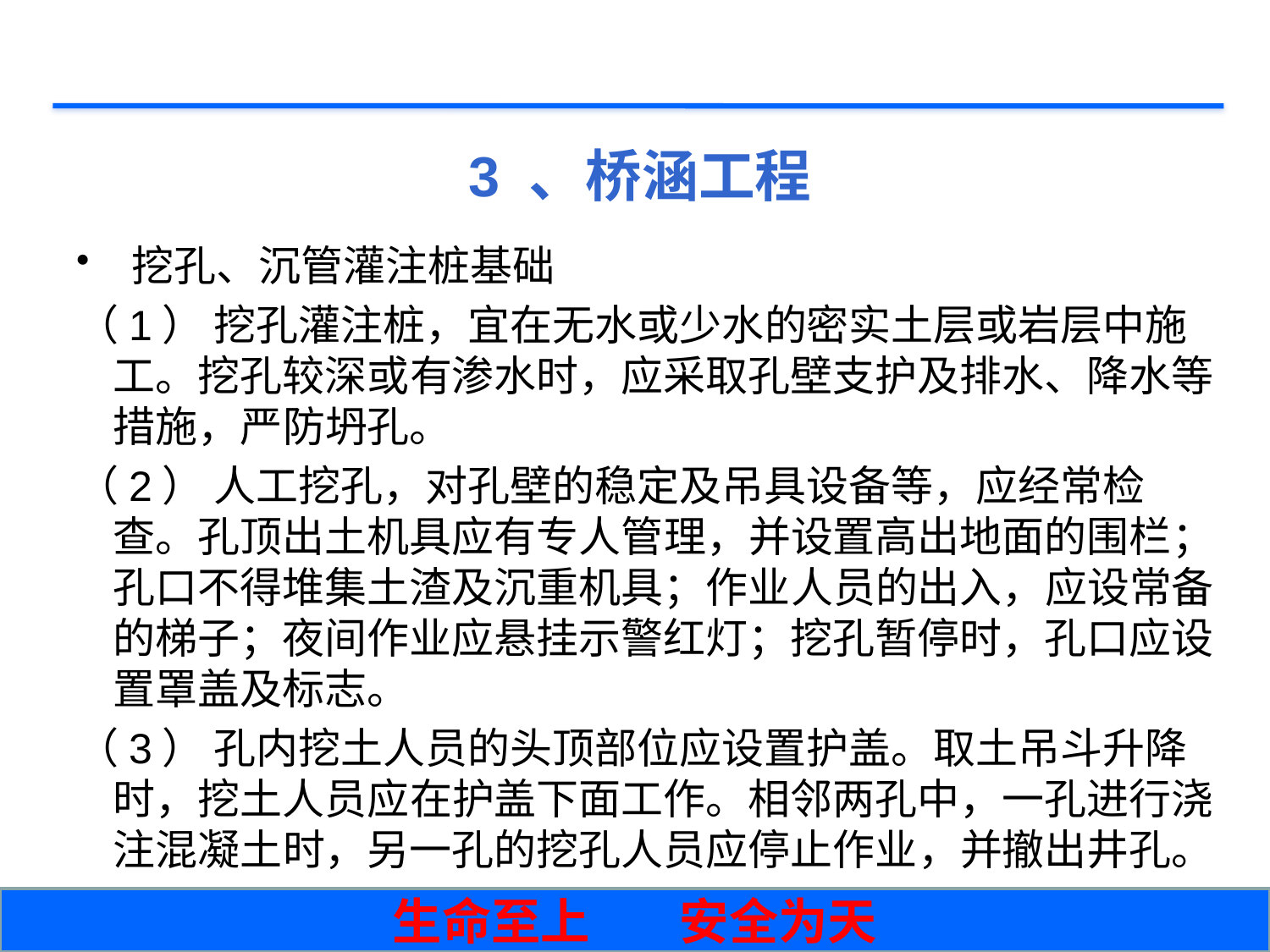

# 3 、桥涵工程
 挖孔、沉管灌注桩基础
（1） 挖孔灌注桩，宜在无水或少水的密实土层或岩层中施工。挖孔较深或有渗水时，应采取孔壁支护及排水、降水等措施，严防坍孔。
（2） 人工挖孔，对孔壁的稳定及吊具设备等，应经常检查。孔顶出土机具应有专人管理，并设置高出地面的围栏；孔口不得堆集土渣及沉重机具；作业人员的出入，应设常备的梯子；夜间作业应悬挂示警红灯；挖孔暂停时，孔口应设置罩盖及标志。
（3） 孔内挖土人员的头顶部位应设置护盖。取土吊斗升降时，挖土人员应在护盖下面工作。相邻两孔中，一孔进行浇注混凝土时，另一孔的挖孔人员应停止作业，并撤出井孔。